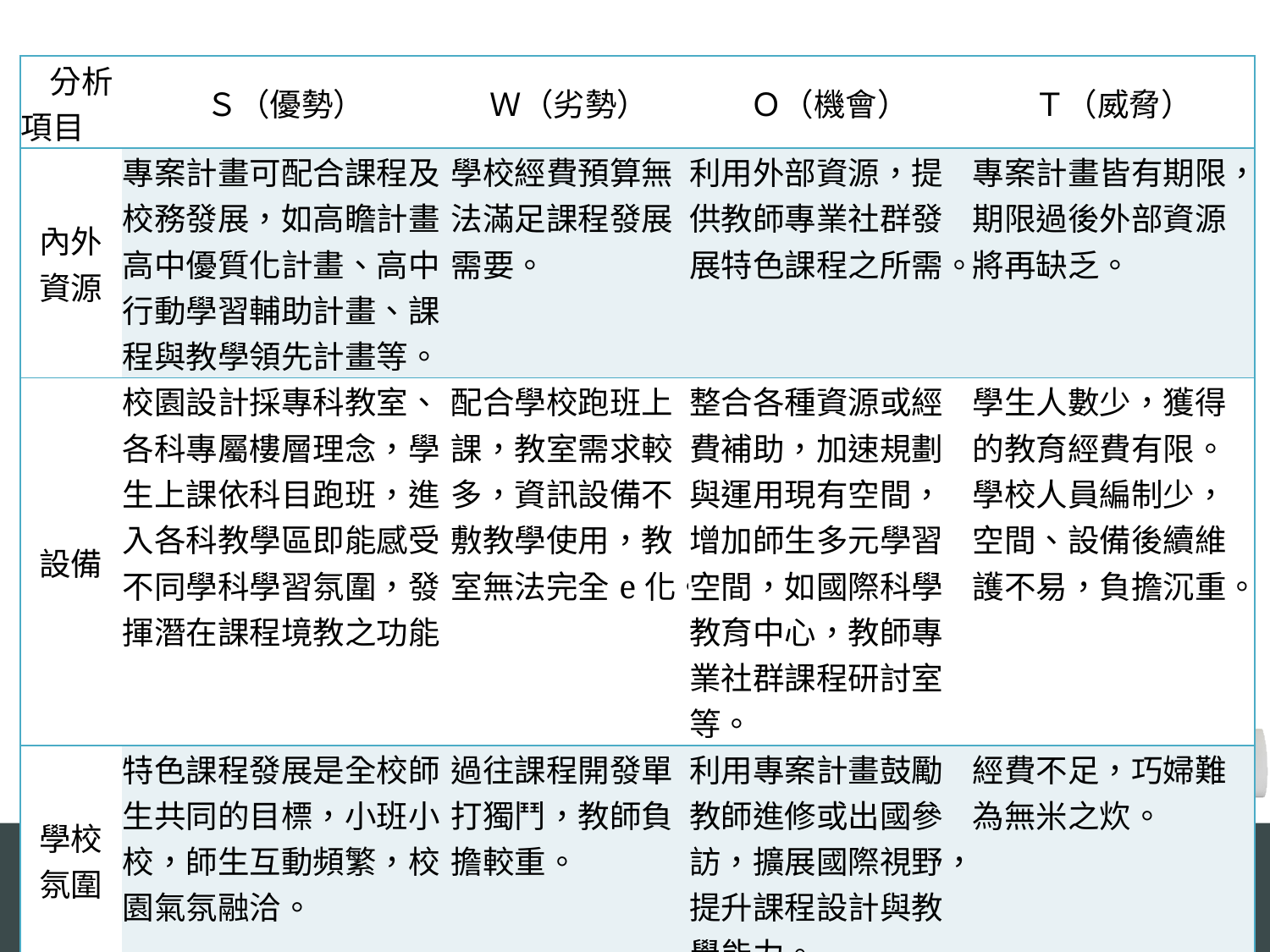

| 分析 項目 | Ｓ（優勢） | Ｗ（劣勢） | Ｏ（機會） | Ｔ（威脅） |
| --- | --- | --- | --- | --- |
| 內外 資源 | 專案計畫可配合課程及校務發展，如高瞻計畫、高中優質化計畫、高中行動學習輔助計畫、課程與教學領先計畫等。 | 學校經費預算無法滿足課程發展需要。 | 利用外部資源，提供教師專業社群發展特色課程之所需。 | 專案計畫皆有期限，期限過後外部資源將再缺乏。 |
| 設備 | 校園設計採專科教室、各科專屬樓層理念，學生上課依科目跑班，進入各科教學區即能感受不同學科學習氛圍，發揮潛在課程境教之功能。 | 配合學校跑班上課，教室需求較多，資訊設備不敷教學使用，教室無法完全e化。 | 整合各種資源或經費補助，加速規劃與運用現有空間，增加師生多元學習空間，如國際科學教育中心，教師專業社群課程研討室等。 | 學生人數少，獲得的教育經費有限。學校人員編制少，空間、設備後續維護不易，負擔沉重。 |
| 學校 氛圍 | 特色課程發展是全校師生共同的目標，小班小校，師生互動頻繁，校園氣氛融洽。 | 過往課程開發單打獨鬥，教師負擔較重。 | 利用專案計畫鼓勵教師進修或出國參訪，擴展國際視野，提升課程設計與教學能力。 | 經費不足，巧婦難為無米之炊。 |